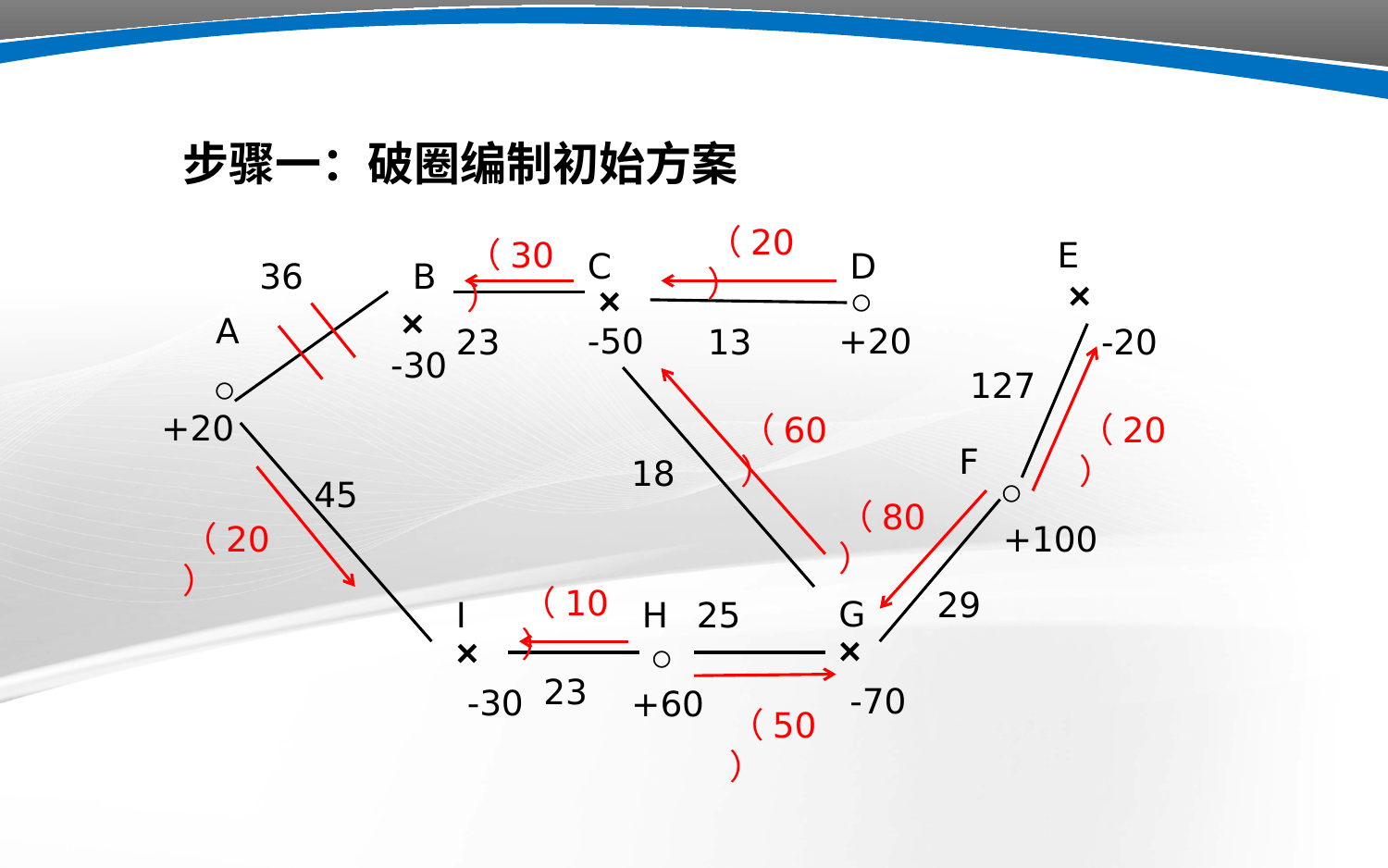

步骤一：破圈编制初始方案
（20）
E
C
D
B
×
×
○
×
A
-50
+20
-20
-30
○
+20
F
○
+100
G
×
-70
（30）
36
23
13
127
（60）
（20）
18
45
（80）
（20）
（10）
29
I
H
25
×
○
23
-30
+60
（50）